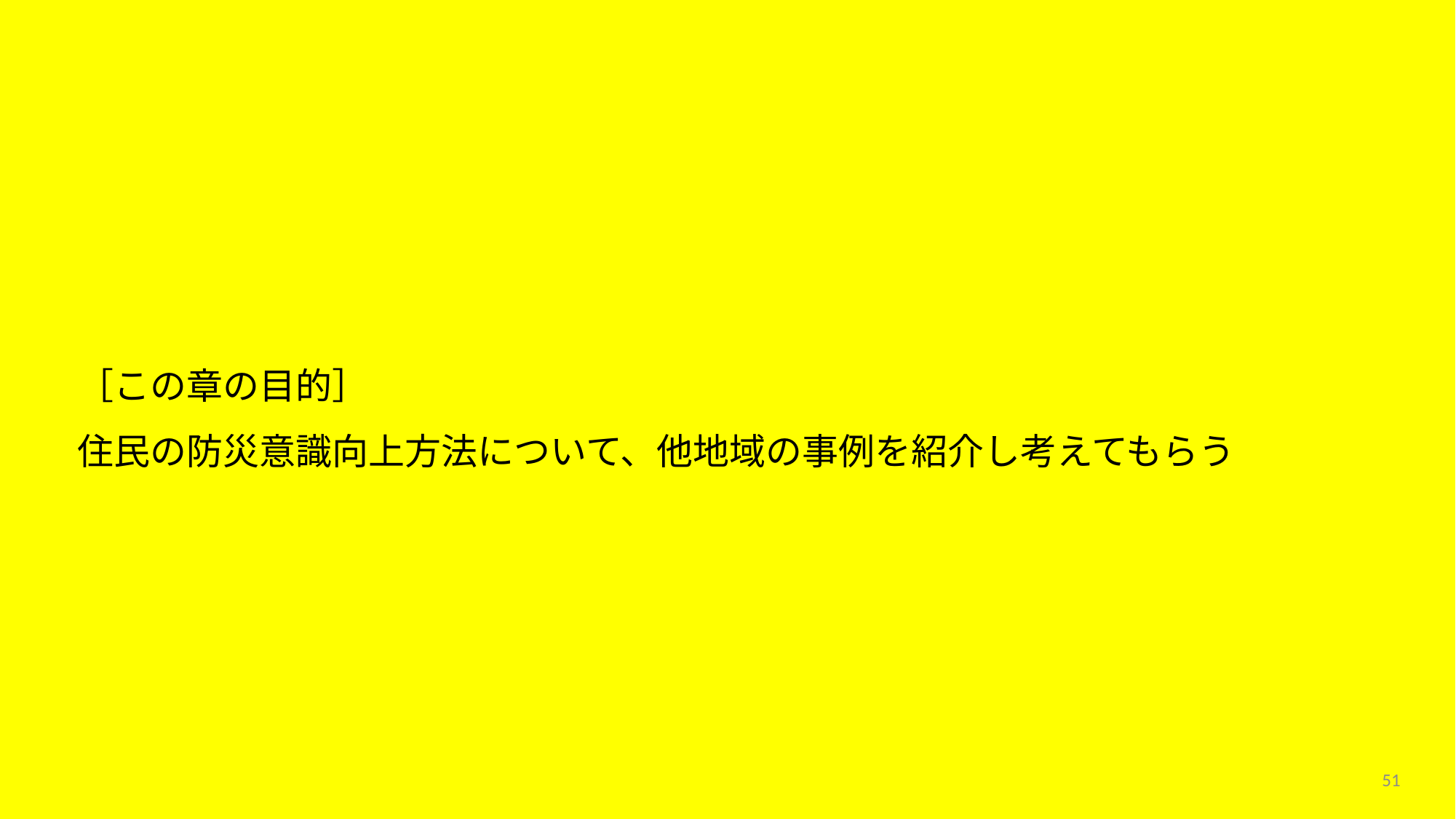

［この章の目的］
住民の防災意識向上方法について、他地域の事例を紹介し考えてもらう
51